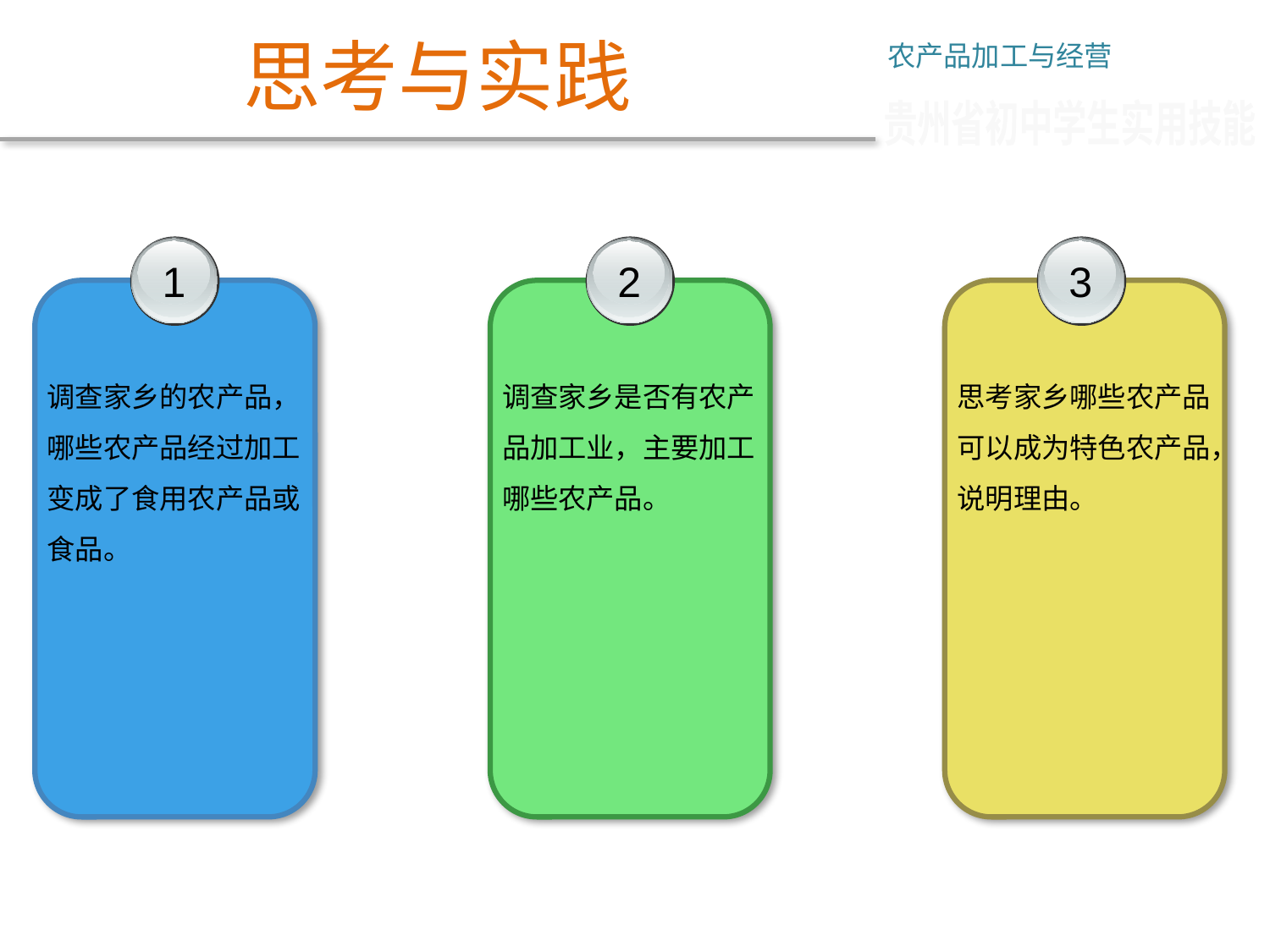

思考与实践
农产品加工与经营
贵州省初中学生实用技能

1

调查家乡的农产品，哪些农产品经过加工变成了食用农产品或食品。

2

调查家乡是否有农产品加工业，主要加工哪些农产品。

3

思考家乡哪些农产品可以成为特色农产品，说明理由。